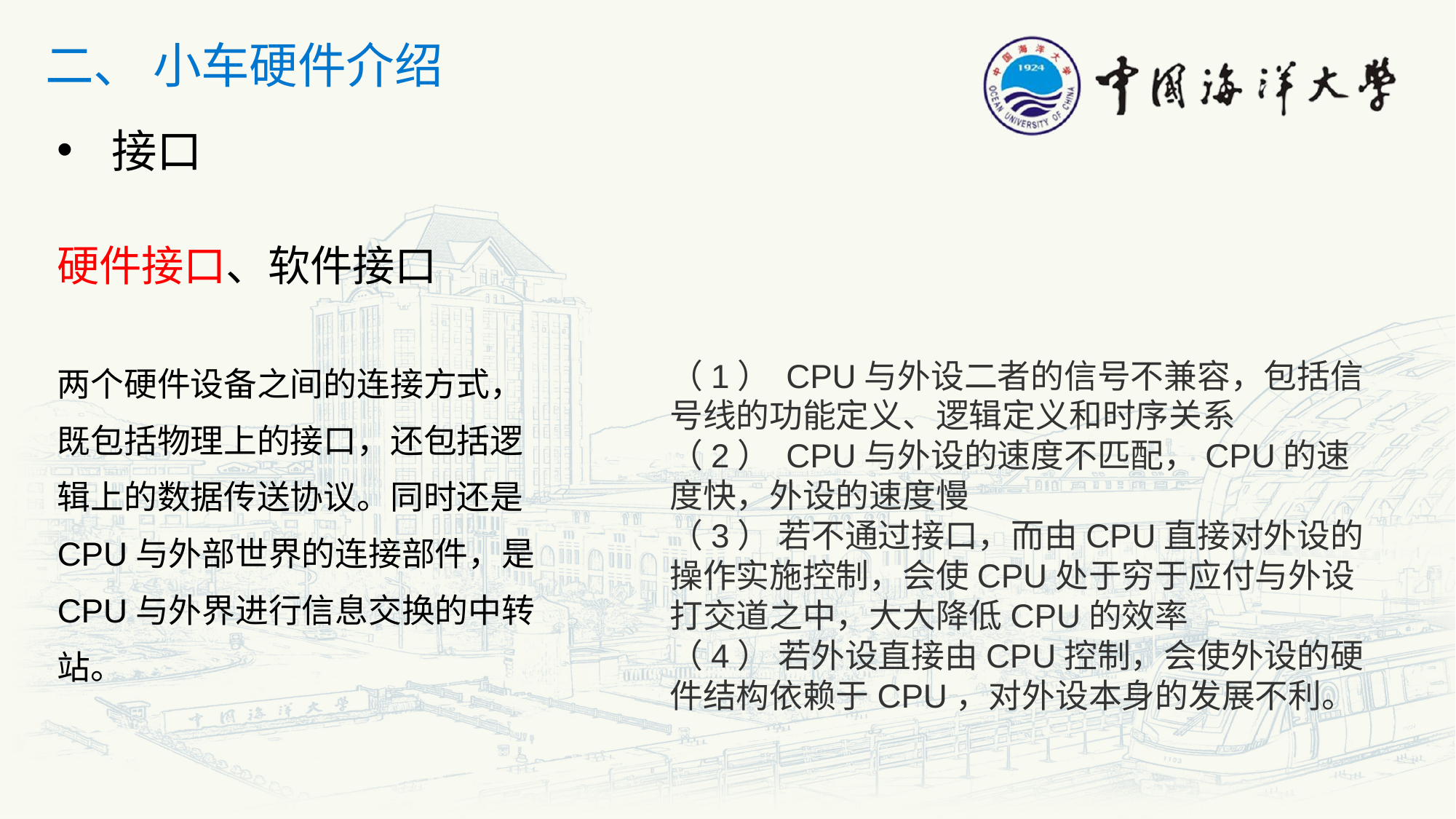

二、 小车硬件介绍
接口

硬件接口、软件接口

两个硬件设备之间的连接方式，既包括物理上的接口，还包括逻辑上的数据传送协议。同时还是CPU与外部世界的连接部件，是CPU与外界进行信息交换的中转站。
（1） CPU与外设二者的信号不兼容，包括信号线的功能定义、逻辑定义和时序关系
（2） CPU与外设的速度不匹配，CPU的速度快，外设的速度慢
（3） 若不通过接口，而由CPU直接对外设的操作实施控制，会使CPU处于穷于应付与外设打交道之中，大大降低CPU的效率
（4） 若外设直接由CPU控制，会使外设的硬件结构依赖于CPU，对外设本身的发展不利。